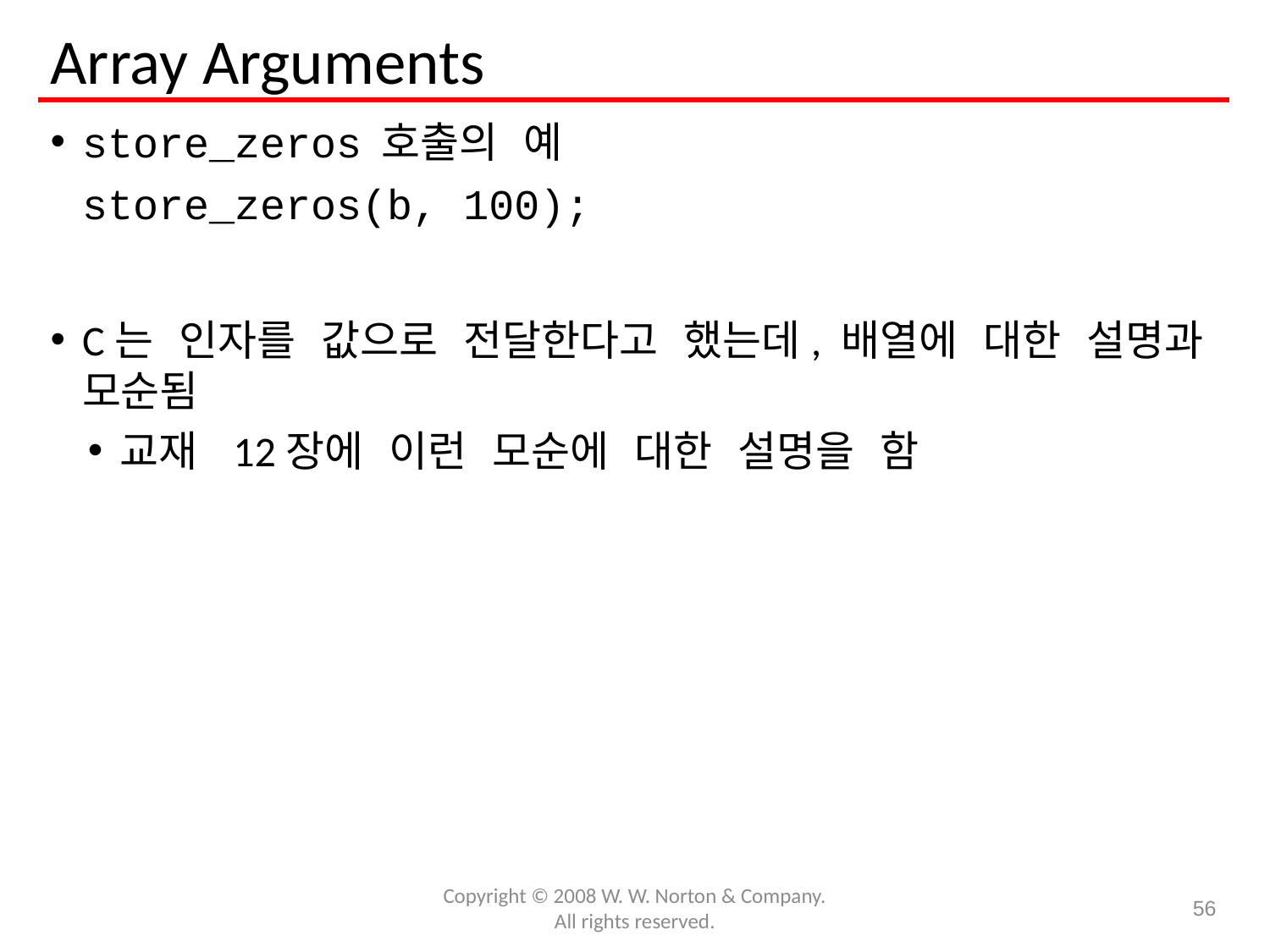

# Array Arguments
store_zeros 호출의 예
	store_zeros(b, 100);

C는 인자를 값으로 전달한다고 했는데, 배열에 대한 설명과 모순됨
교재 12장에 이런 모순에 대한 설명을 함
Copyright © 2008 W. W. Norton & Company.
All rights reserved.
56